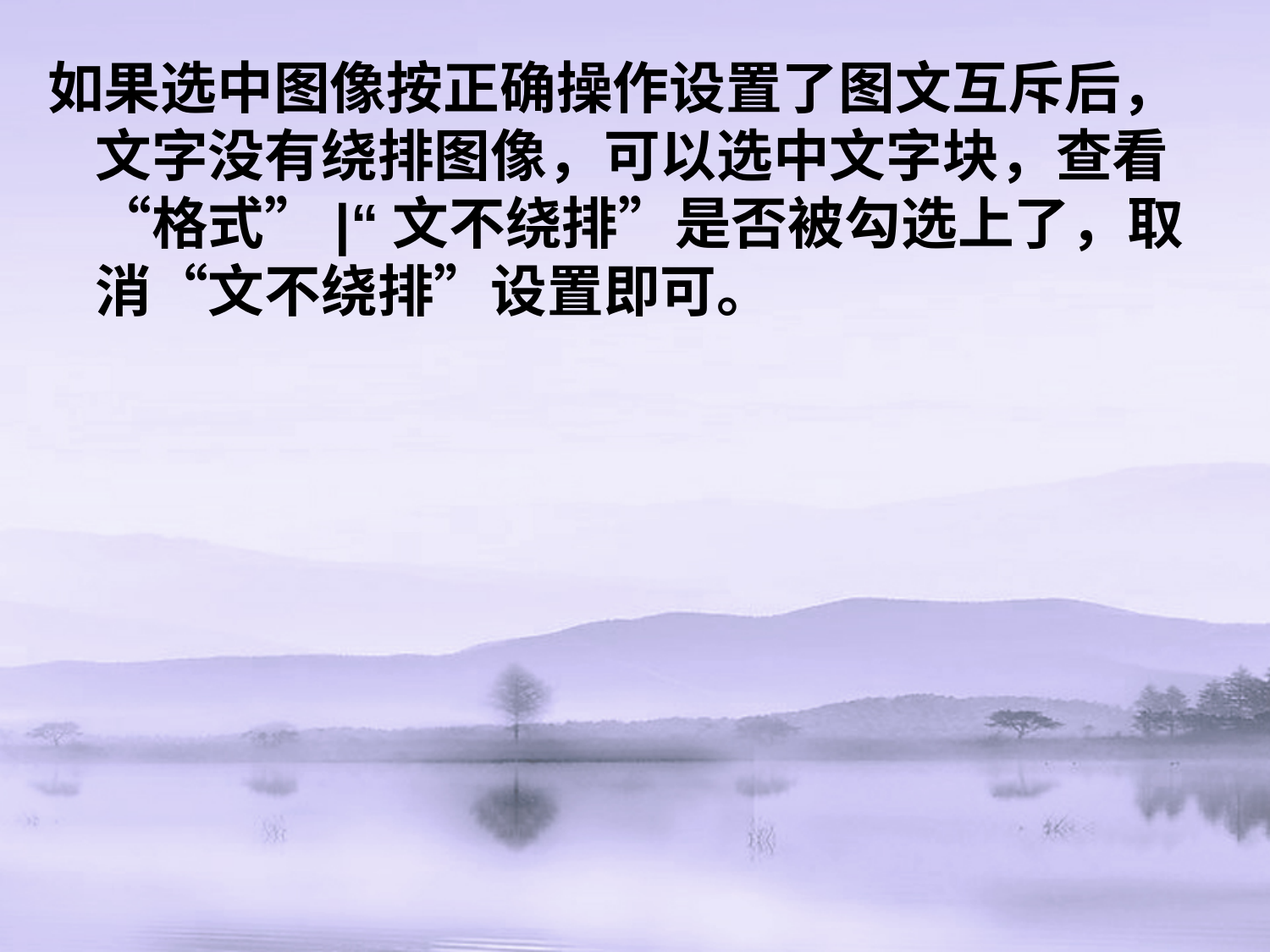

如果选中图像按正确操作设置了图文互斥后，文字没有绕排图像，可以选中文字块，查看“格式”|“文不绕排”是否被勾选上了，取消“文不绕排”设置即可。